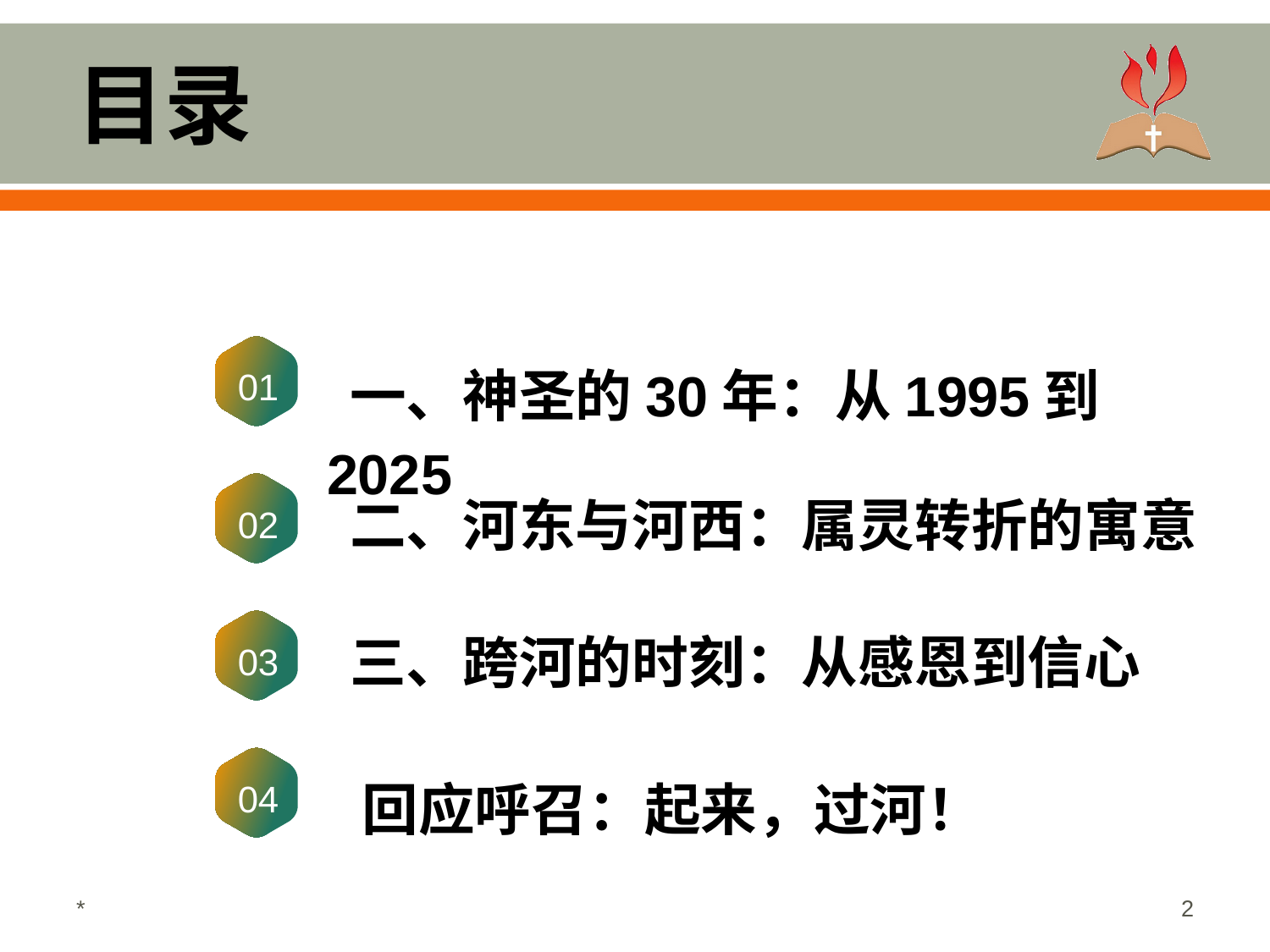

# 目录

 一、神圣的30年：从1995到2025
01
 二、河东与河西：属灵转折的寓意

02
 三、跨河的时刻：从感恩到信心

03

  回应呼召：起来，过河！

04
*
2